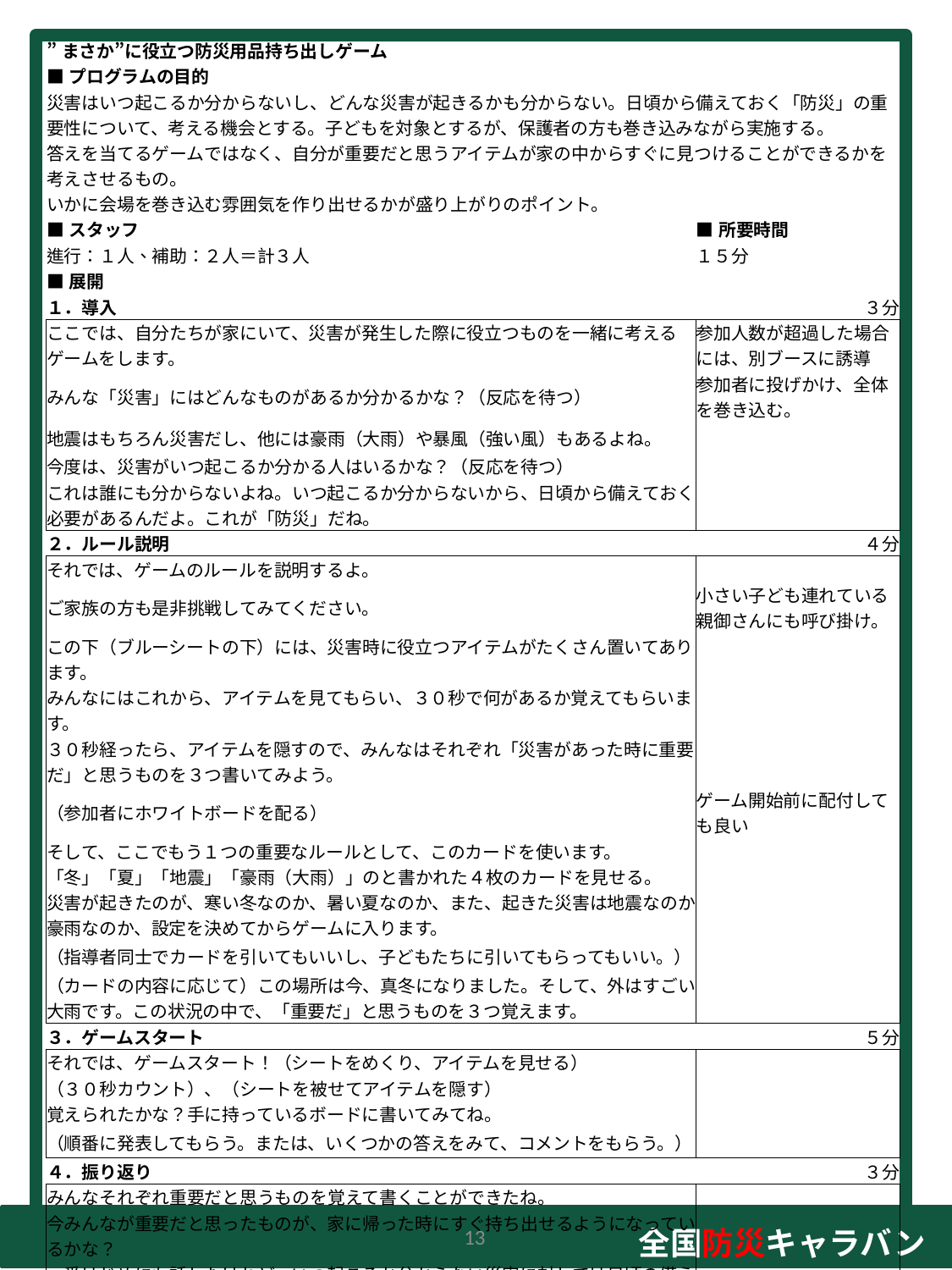

| ”まさか”に役立つ防災用品持ち出しゲーム |  |
| --- | --- |
| ■プログラムの目的 |  |
| 災害はいつ起こるか分からないし、どんな災害が起きるかも分からない。日頃から備えておく「防災」の重要性について、考える機会とする。子どもを対象とするが、保護者の方も巻き込みながら実施する。 答えを当てるゲームではなく、自分が重要だと思うアイテムが家の中からすぐに見つけることができるかを考えさせるもの。 いかに会場を巻き込む雰囲気を作り出せるかが盛り上がりのポイント。 |  |
| ■スタッフ | ■所要時間 |
| 進行：１人、補助：２人＝計３人 | １５分 |
| ■展開 |  |
| １．導入 | ３分 |
| ここでは、自分たちが家にいて、災害が発生した際に役立つものを一緒に考えるゲームをします。 | 参加人数が超過した場合には、別ブースに誘導 |
| みんな「災害」にはどんなものがあるか分かるかな？（反応を待つ） | 参加者に投げかけ、全体を巻き込む。 |
| 地震はもちろん災害だし、他には豪雨（大雨）や暴風（強い風）もあるよね。 |  |
| 今度は、災害がいつ起こるか分かる人はいるかな？（反応を待つ） |  |
| これは誰にも分からないよね。いつ起こるか分からないから、日頃から備えておく必要があるんだよ。これが「防災」だね。 |  |
| ２．ルール説明 | ４分 |
| それでは、ゲームのルールを説明するよ。 |  |
| ご家族の方も是非挑戦してみてください。 | 小さい子ども連れている親御さんにも呼び掛け。 |
| この下（ブルーシートの下）には、災害時に役立つアイテムがたくさん置いてあります。 |  |
| みんなにはこれから、アイテムを見てもらい、３０秒で何があるか覚えてもらいます。 |  |
| ３０秒経ったら、アイテムを隠すので、みんなはそれぞれ「災害があった時に重要だ」と思うものを３つ書いてみよう。 |  |
| （参加者にホワイトボードを配る） | ゲーム開始前に配付しても良い |
| そして、ここでもう１つの重要なルールとして、このカードを使います。 |  |
| 「冬」「夏」「地震」「豪雨（大雨）」のと書かれた４枚のカードを見せる。 |  |
| 災害が起きたのが、寒い冬なのか、暑い夏なのか、また、起きた災害は地震なのか豪雨なのか、設定を決めてからゲームに入ります。 |  |
| （指導者同士でカードを引いてもいいし、子どもたちに引いてもらってもいい。） |  |
| （カードの内容に応じて）この場所は今、真冬になりました。そして、外はすごい大雨です。この状況の中で、「重要だ」と思うものを３つ覚えます。 |  |
| ３．ゲームスタート | ５分 |
| それでは、ゲームスタート！（シートをめくり、アイテムを見せる） |  |
| （３０秒カウント）、（シートを被せてアイテムを隠す） |  |
| 覚えられたかな？手に持っているボードに書いてみてね。 |  |
| （順番に発表してもらう。または、いくつかの答えをみて、コメントをもらう。） |  |
| ４．振り返り | ３分 |
| みんなそれぞれ重要だと思うものを覚えて書くことができたね。 |  |
| 今みんなが重要だと思ったものが、家に帰った時にすぐ持ち出せるようになっているかな？ |  |
| 一番はじめにも話したけれど、いつ起こるか分からない災害に対しては日頃の備えが重要です。家に帰ったら防災について意識して、お父さんお母さんと一緒に考えてみよう。 |  |
| ボーイスカウトは普段、「そなえよつねに」のモットーでこのようなゲームを通じて、生きていく上で重要なことを身につける活動をしています。興味があったら、是非相談コーナーに来てね。 |  |
| これでゲームを終わります。まだ他のブースを回っていない人は挑戦していってね。最後には、お土産がもらえるよ。ありがとうございました～！ |  |
13